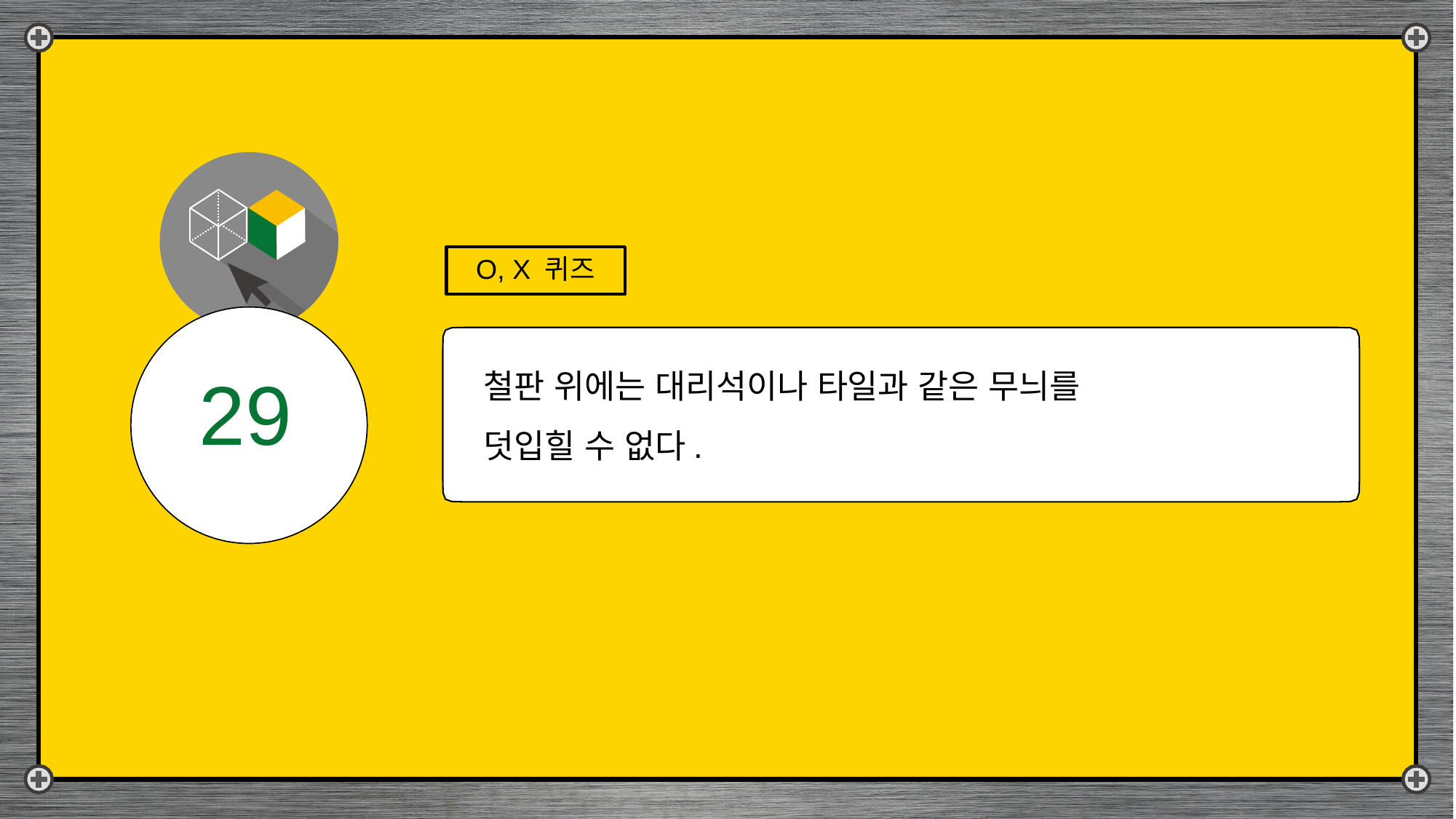

O, X 퀴즈

철판 위에는 대리석이나 타일과 같은 무늬를
덧입힐 수 없다.
29